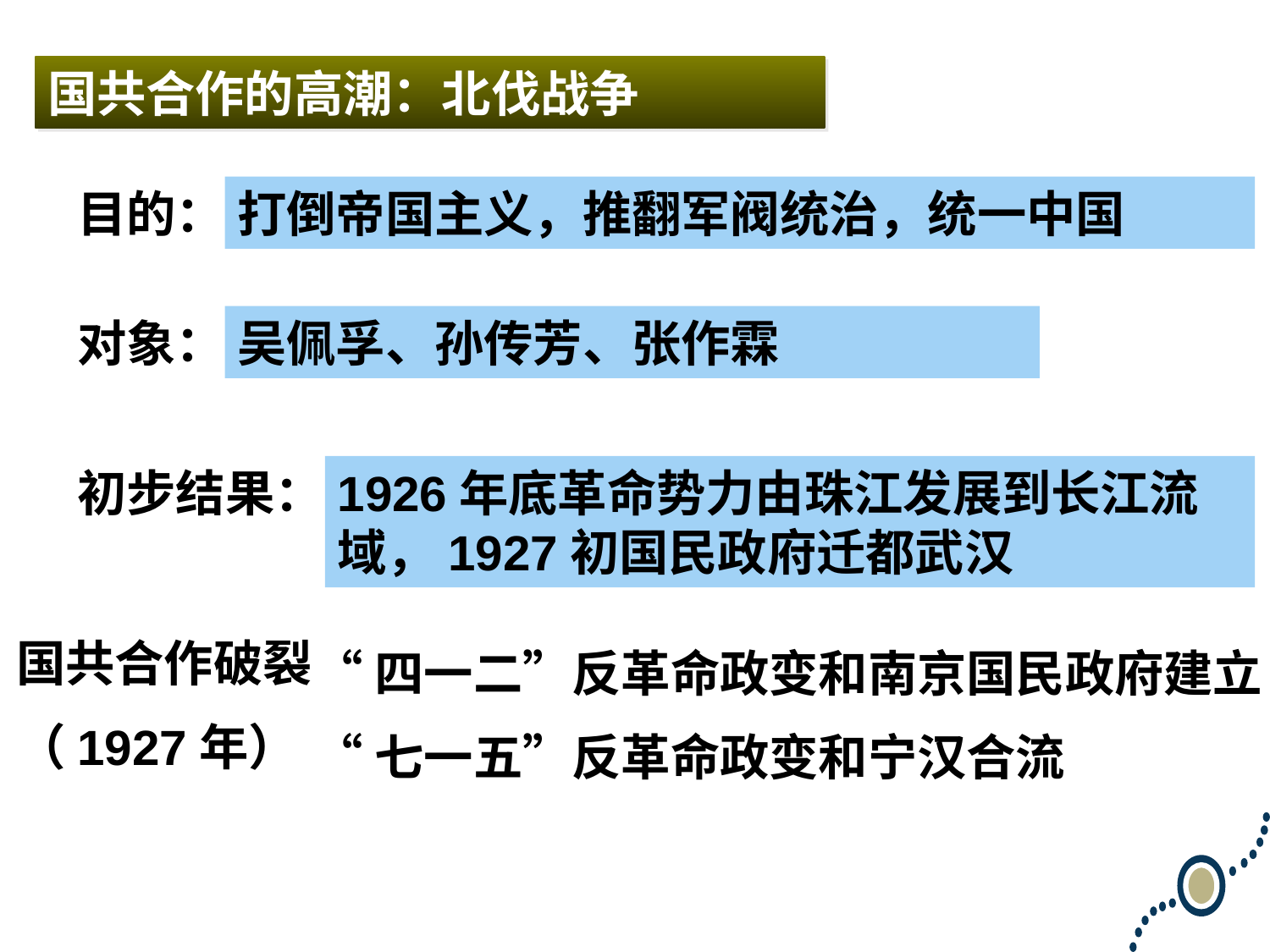

国共合作的高潮：北伐战争
目的：
打倒帝国主义，推翻军阀统治，统一中国
对象：
吴佩孚、孙传芳、张作霖
初步结果：
1926年底革命势力由珠江发展到长江流域，1927初国民政府迁都武汉
国共合作破裂
（1927年）
“四一二”反革命政变和南京国民政府建立
“七一五”反革命政变和宁汉合流